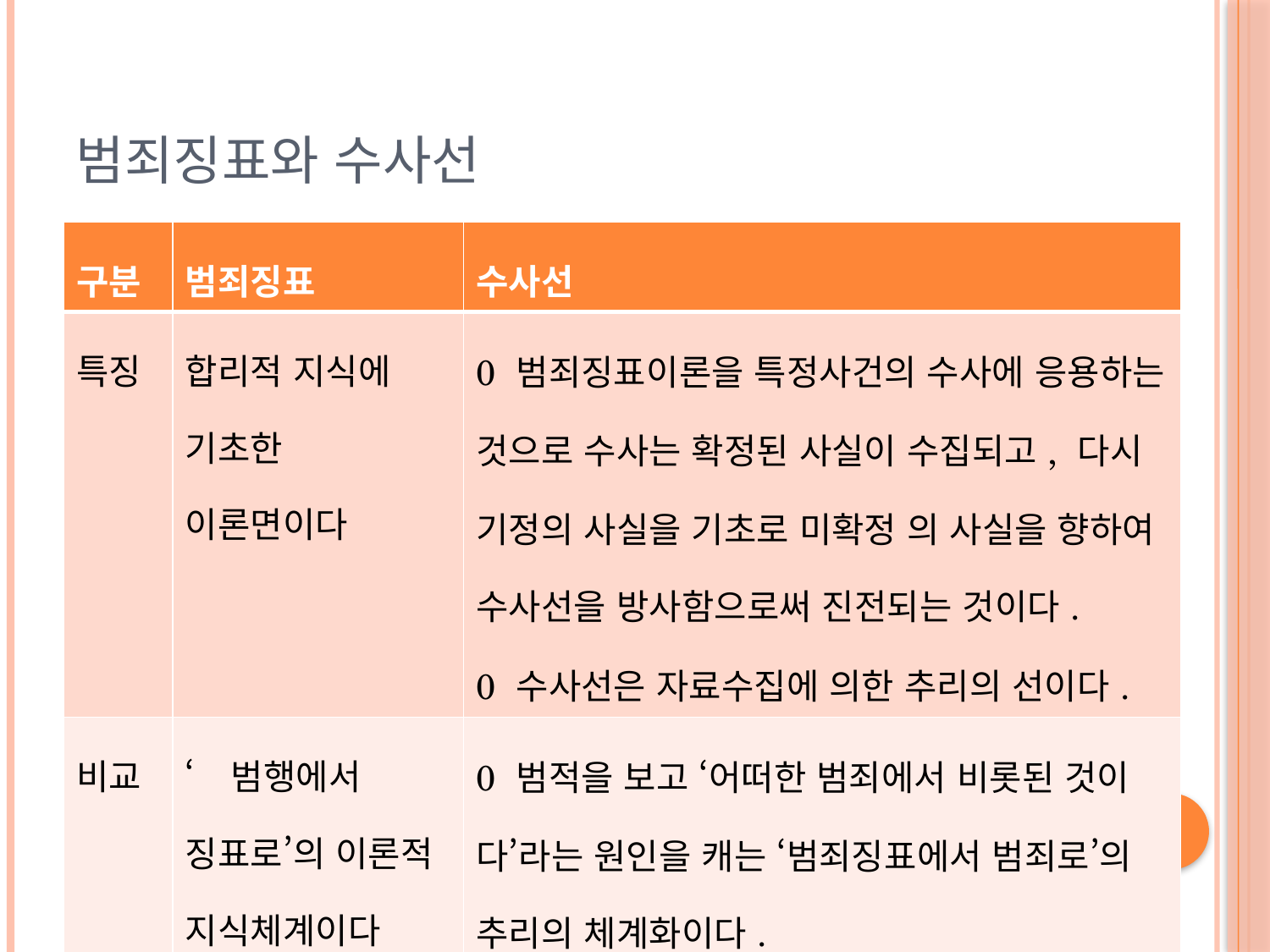

# 범죄징표와 수사선
| 구분 | 범죄징표 | 수사선 |
| --- | --- | --- |
| 특징 | 합리적 지식에 기초한 이론면이다 | 0 범죄징표이론을 특정사건의 수사에 응용하는 것으로 수사는 확정된 사실이 수집되고, 다시 기정의 사실을 기초로 미확정 의 사실을 향하여 수사선을 방사함으로써 진전되는 것이다. 0 수사선은 자료수집에 의한 추리의 선이다. |
| 비교 | ‘범행에서 징표로’의 이론적 지식체계이다 | 0 범적을 보고 ‘어떠한 범죄에서 비롯된 것이다’라는 원인을 캐는 ‘범죄징표에서 범죄로’의 추리의 체계화이다. |